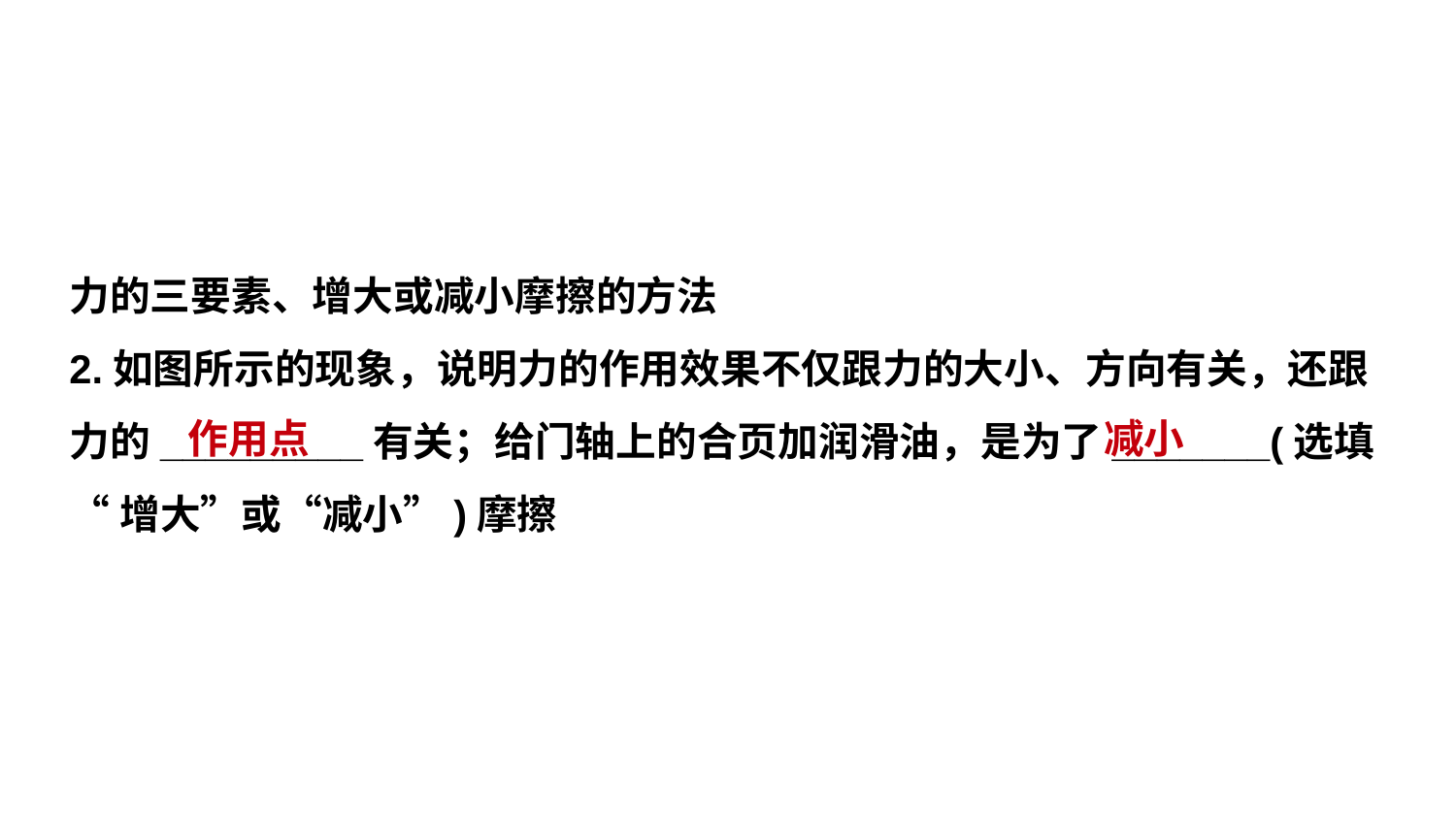

力的三要素、增大或减小摩擦的方法
2.如图所示的现象，说明力的作用效果不仅跟力的大小、方向有关，还跟
力的_________有关；给门轴上的合页加润滑油，是为了_______(选填
“增大”或“减小”)摩擦
 作用点
 减小